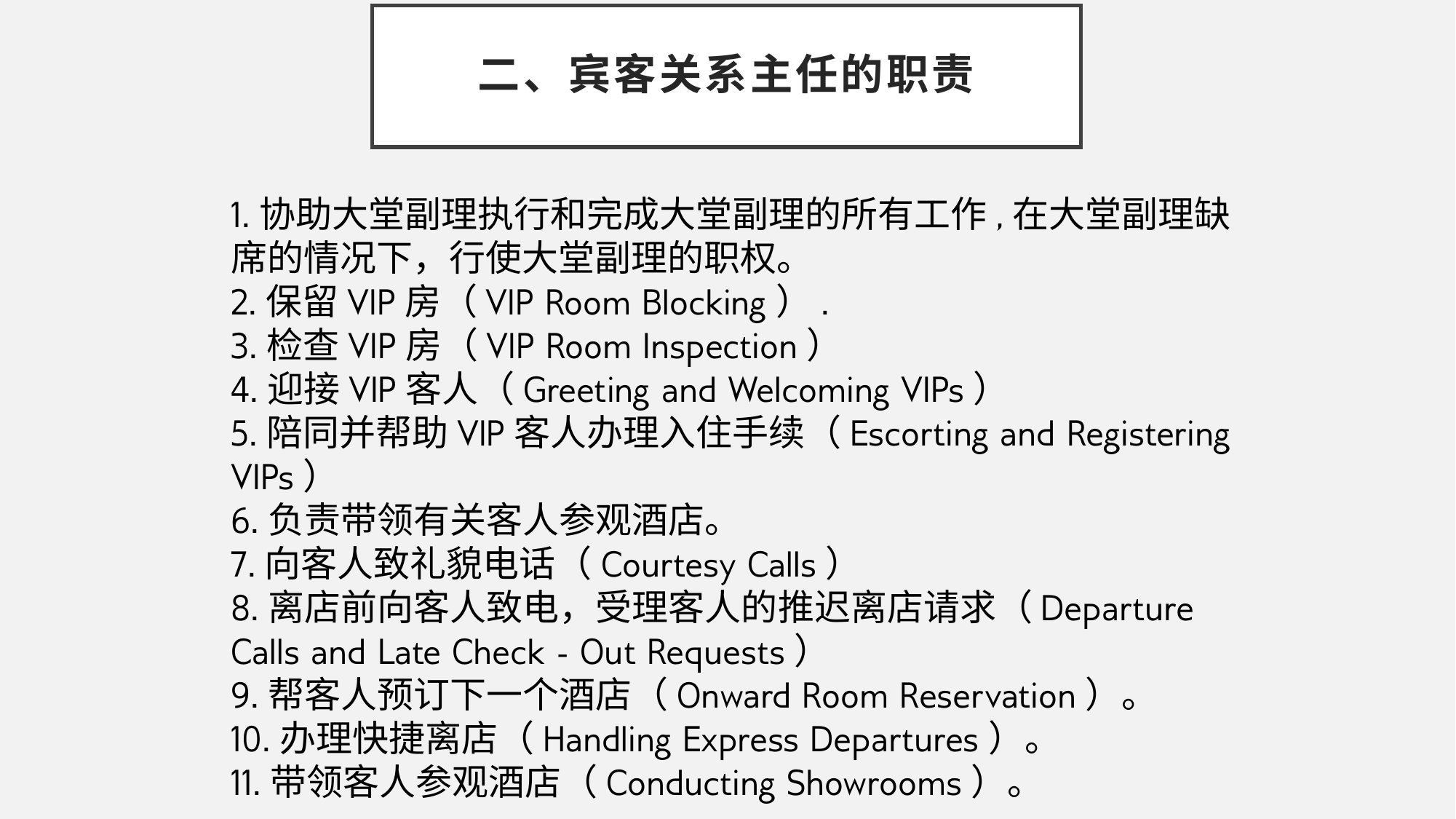

# 二、宾客关系主任的职责
1.协助大堂副理执行和完成大堂副理的所有工作,在大堂副理缺席的情况下，行使大堂副理的职权。
2.保留VIP房（VIP Room Blocking）.
3.检查VIP房（VIP Room Inspection）
4.迎接VIP客人（Greeting and Welcoming VIPs）
5.陪同并帮助VIP客人办理入住手续（Escorting and Registering VIPs）
6.负责带领有关客人参观酒店。
7.向客人致礼貌电话（Courtesy Calls）
8.离店前向客人致电，受理客人的推迟离店请求（Departure Calls and Late Check - Out Requests）
9.帮客人预订下一个酒店（Onward Room Reservation）。
10.办理快捷离店（Handling Express Departures）。
11.带领客人参观酒店（Conducting Showrooms）。